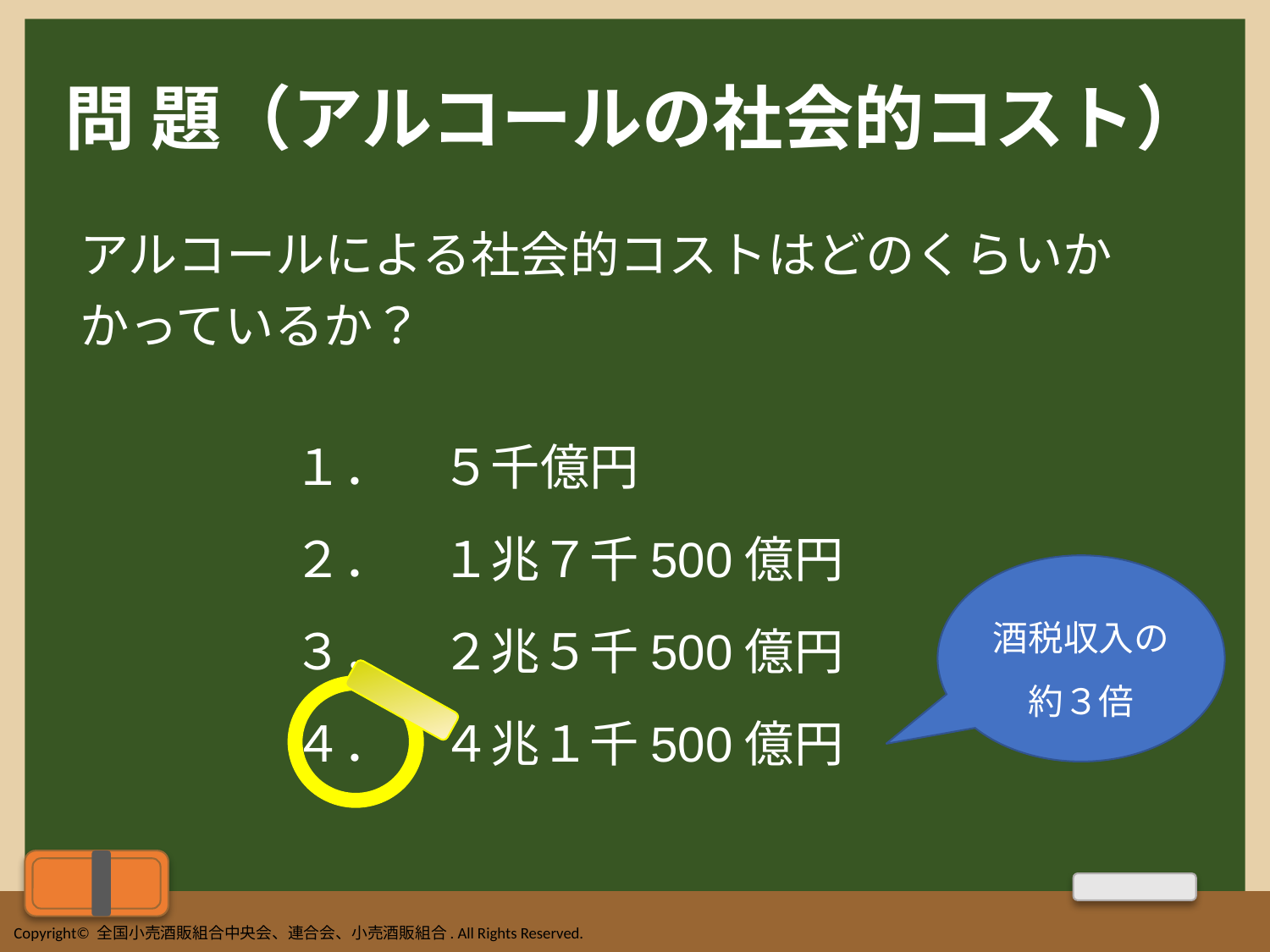

# 問 題（アルコールの社会的コスト）
アルコールによる社会的コストはどのくらいか
かっているか？

　　　      １．　５千億円
　　　      ２．　１兆７千500億円
　　　      ３．　２兆５千500億円
　　　      ４．　４兆１千500億円
酒税収入の
約３倍

Copyright© 全国小売酒販組合中央会、連合会、小売酒販組合. All Rights Reserved.